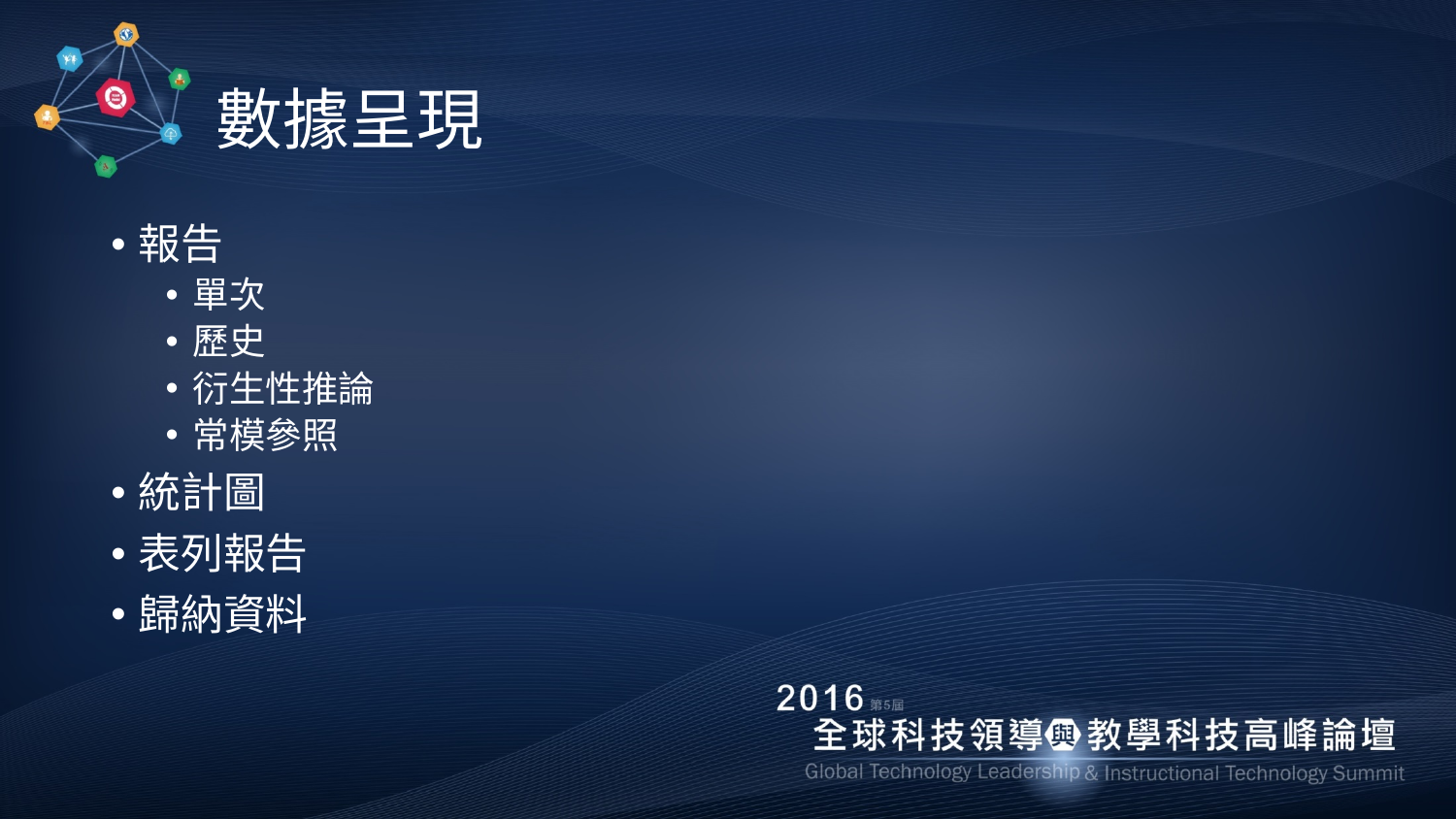

# 數據呈現
報告
單次
歷史
衍生性推論
常模參照
統計圖
表列報告
歸納資料